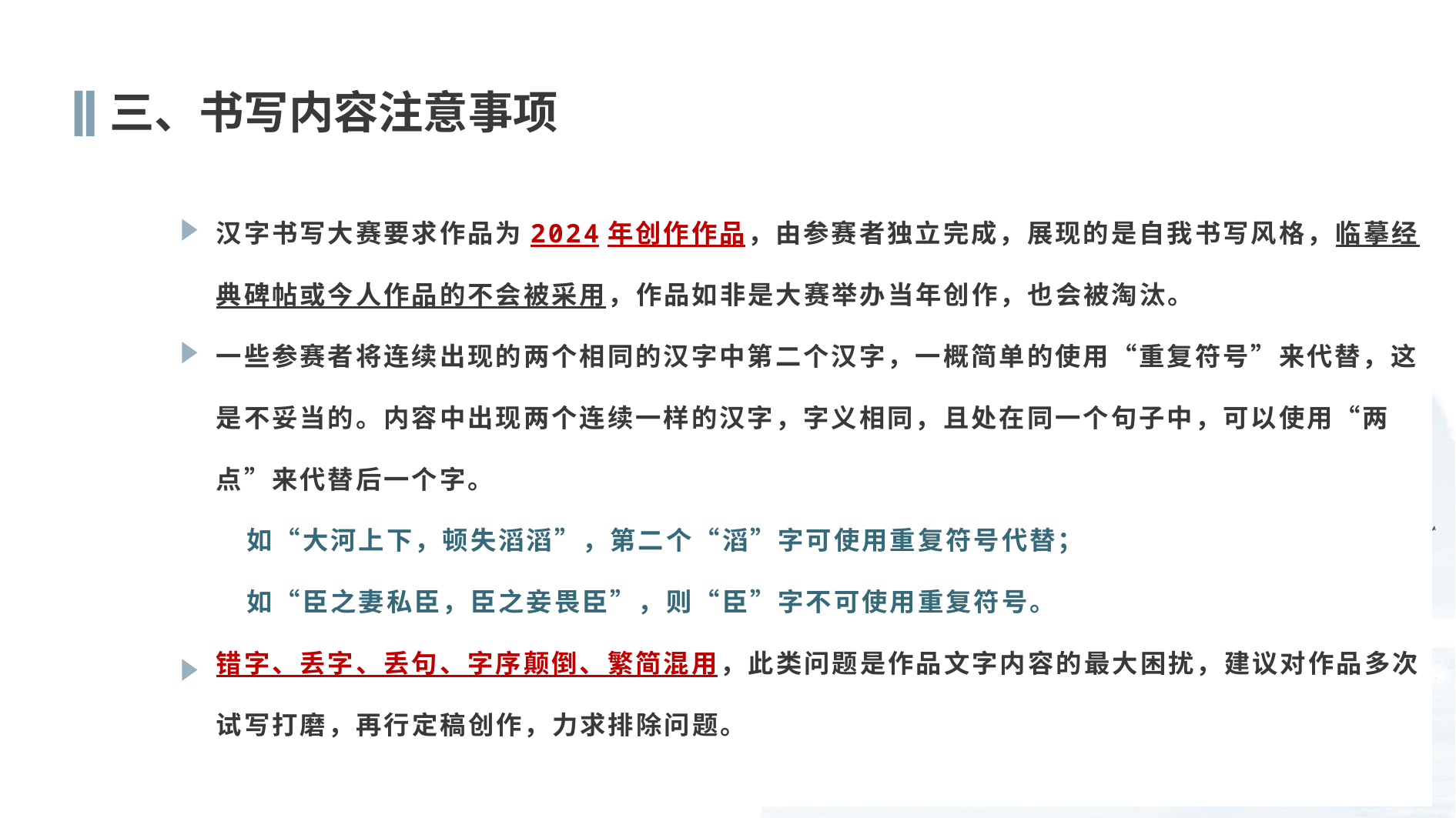

三、书写内容注意事项

汉字书写大赛要求作品为2024年创作作品，由参赛者独立完成，展现的是自我书写风格，临摹经典碑帖或今人作品的不会被采用，作品如非是大赛举办当年创作，也会被淘汰。
一些参赛者将连续出现的两个相同的汉字中第二个汉字，一概简单的使用“重复符号”来代替，这是不妥当的。内容中出现两个连续一样的汉字，字义相同，且处在同一个句子中，可以使用“两点”来代替后一个字。
   如“大河上下，顿失滔滔”，第二个“滔”字可使用重复符号代替；
   如“臣之妻私臣，臣之妾畏臣”，则“臣”字不可使用重复符号。
错字、丢字、丢句、字序颠倒、繁简混用，此类问题是作品文字内容的最大困扰，建议对作品多次试写打磨，再行定稿创作，力求排除问题。